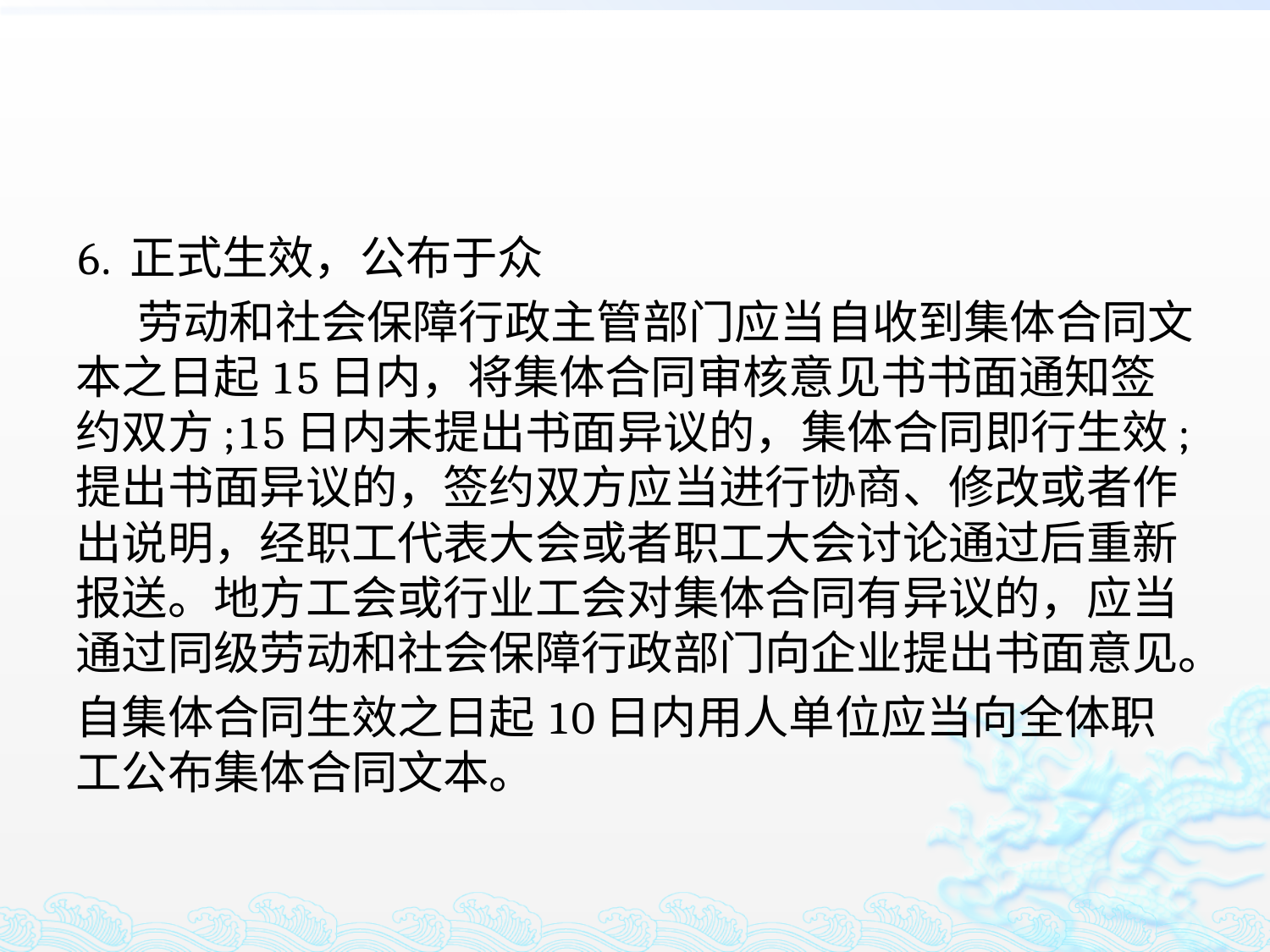

#
6. 正式生效，公布于众
     劳动和社会保障行政主管部门应当自收到集体合同文本之日起15日内，将集体合同审核意见书书面通知签约双方;15日内未提出书面异议的，集体合同即行生效;提出书面异议的，签约双方应当进行协商、修改或者作出说明，经职工代表大会或者职工大会讨论通过后重新报送。地方工会或行业工会对集体合同有异议的，应当通过同级劳动和社会保障行政部门向企业提出书面意见。
自集体合同生效之日起10日内用人单位应当向全体职工公布集体合同文本。